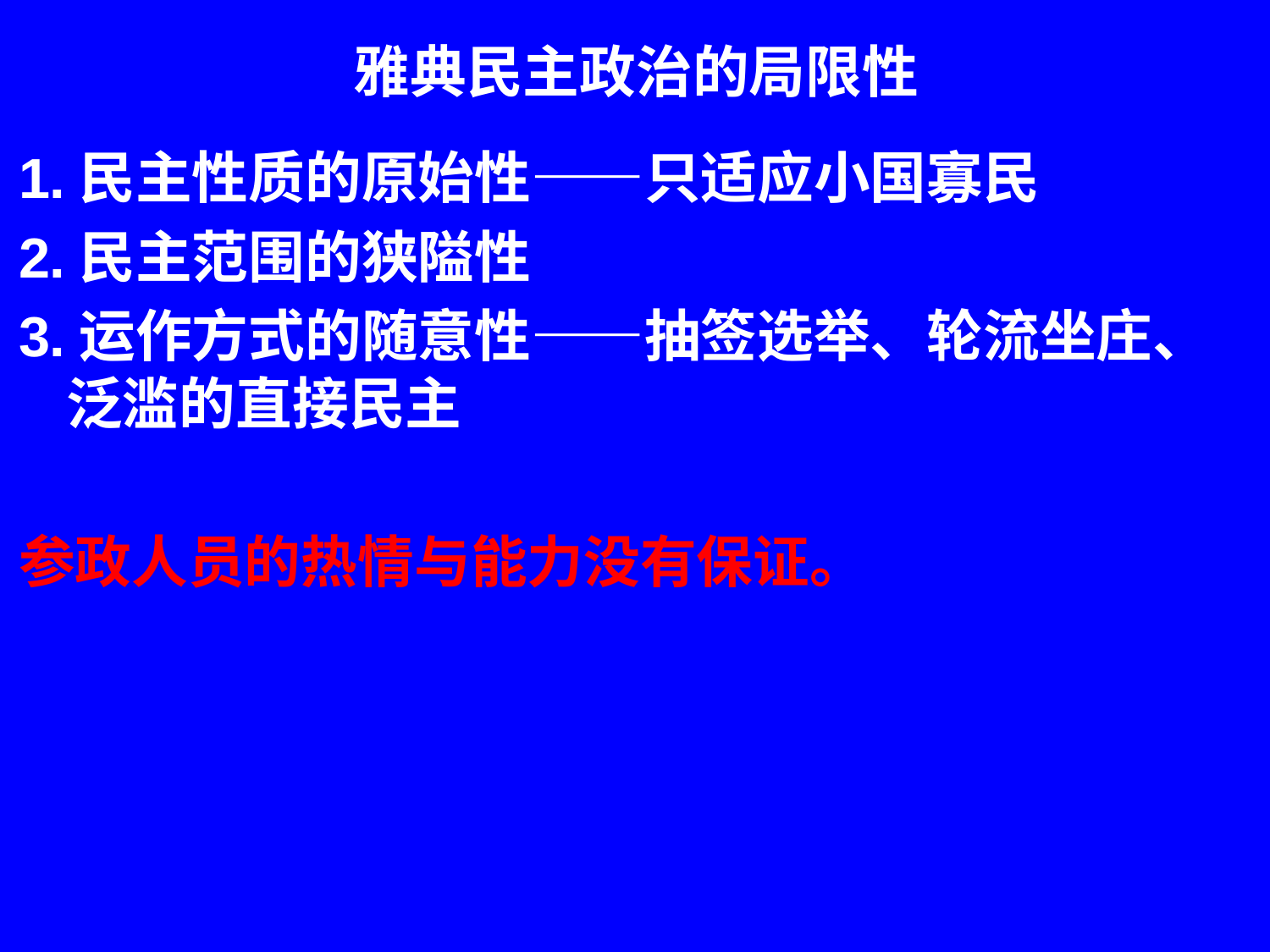

# 雅典民主政治的局限性
1.民主性质的原始性——只适应小国寡民
2.民主范围的狭隘性
3.运作方式的随意性——抽签选举、轮流坐庄、泛滥的直接民主

参政人员的热情与能力没有保证。